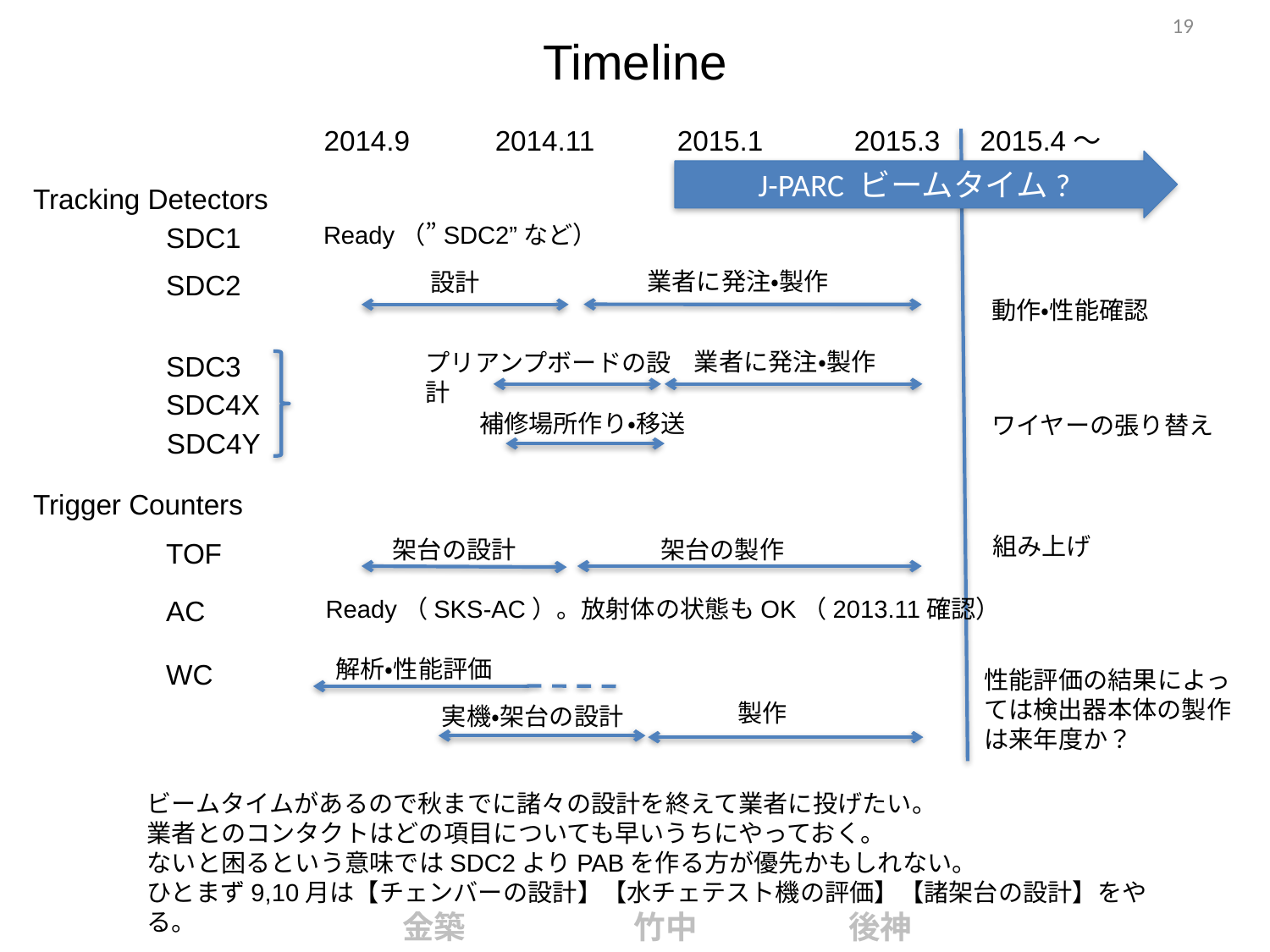

19
# Timeline
2014.9
2014.11
2015.1
2015.3
2015.4～
J-PARC ビームタイム?
Tracking Detectors
SDC1
Ready（”SDC2”など）
業者に発注・製作
設計
SDC2
動作・性能確認
業者に発注・製作
プリアンプボードの設計
SDC3

SDC4X
補修場所作り・移送
ワイヤーの張り替え
SDC4Y
Trigger Counters
組み上げ
架台の設計
架台の製作
TOF
Ready（SKS-AC）。放射体の状態もOK（2013.11確認）
AC
解析・性能評価
WC
性能評価の結果によっては検出器本体の製作は来年度か？
製作
実機・架台の設計
ビームタイムがあるので秋までに諸々の設計を終えて業者に投げたい。
業者とのコンタクトはどの項目についても早いうちにやっておく。
ないと困るという意味ではSDC2よりPABを作る方が優先かもしれない。
ひとまず9,10月は【チェンバーの設計】【水チェテスト機の評価】【諸架台の設計】をやる。
金築
竹中
後神